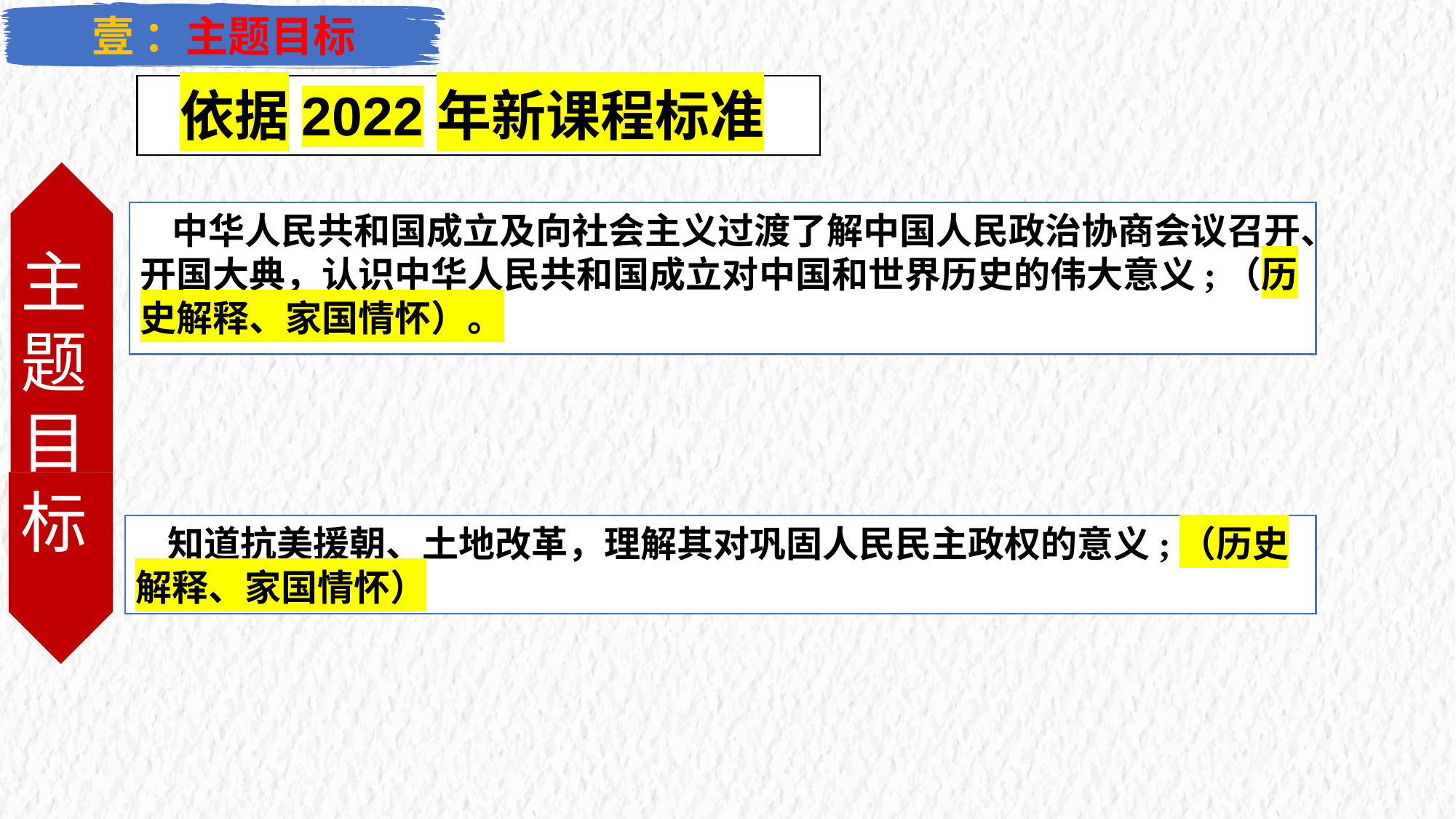

壹 ：主题目标
依据2022年新课程标准

主题目标

中华人民共和国成立及向社会主义过渡了解中国人民政治协商会议召开、开国大典，认识中华人民共和国成立对中国和世界历史的伟大意义;（历史解释、家国情怀）。
知道抗美援朝、土地改革，理解其对巩固人民民主政权的意义;（历史解释、家国情怀）